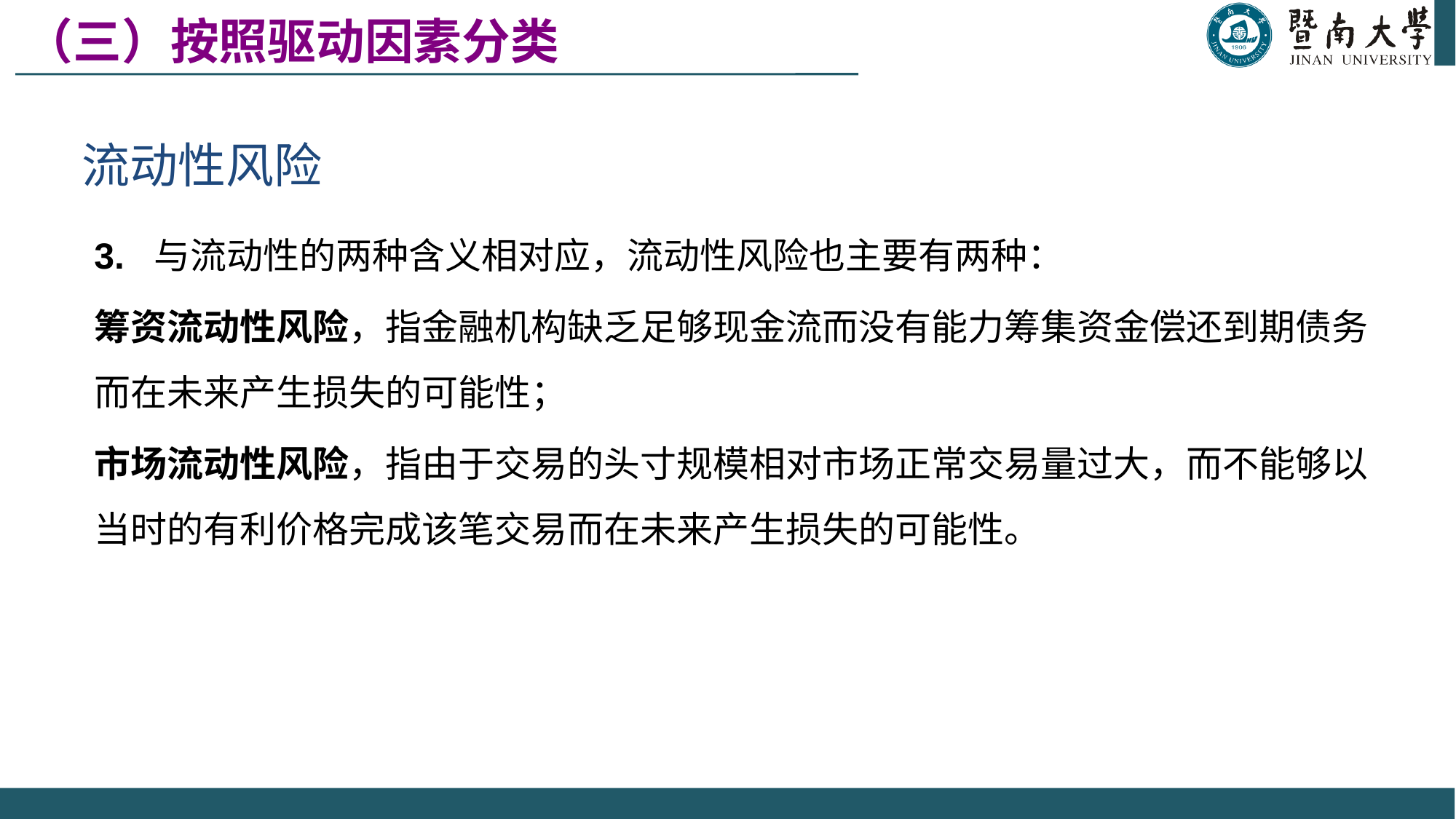

（三）按照驱动因素分类
 流动性风险
3.  与流动性的两种含义相对应，流动性风险也主要有两种：
筹资流动性风险，指金融机构缺乏足够现金流而没有能力筹集资金偿还到期债务而在未来产生损失的可能性；
市场流动性风险，指由于交易的头寸规模相对市场正常交易量过大，而不能够以当时的有利价格完成该笔交易而在未来产生损失的可能性。